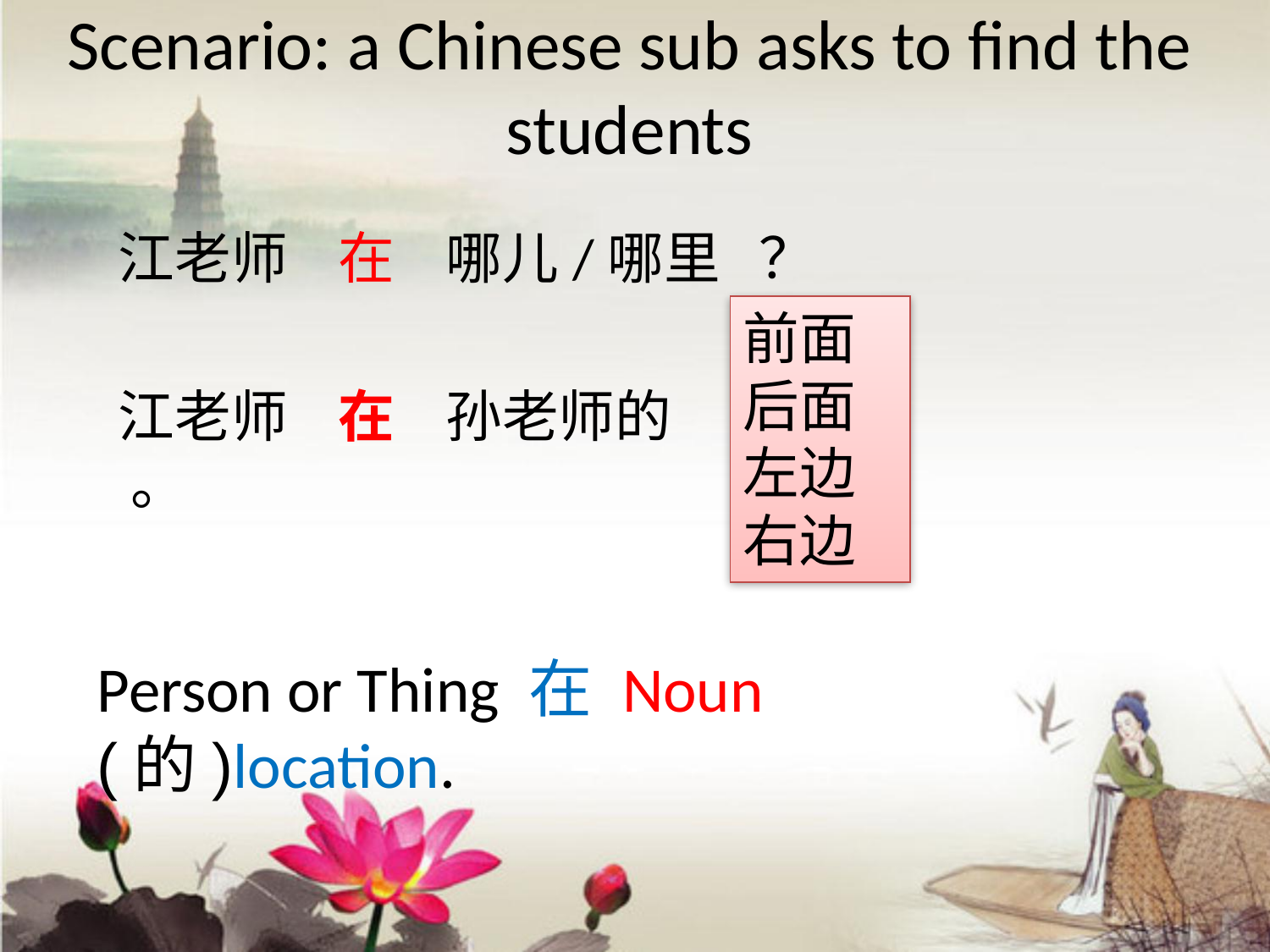

# Scenario: a Chinese sub asks to find the students
江老师    在    哪儿/哪里   ？

江老师    在    孙老师的                         。

前面
后面
左边
右边
Person or Thing 在 Noun (的)location.